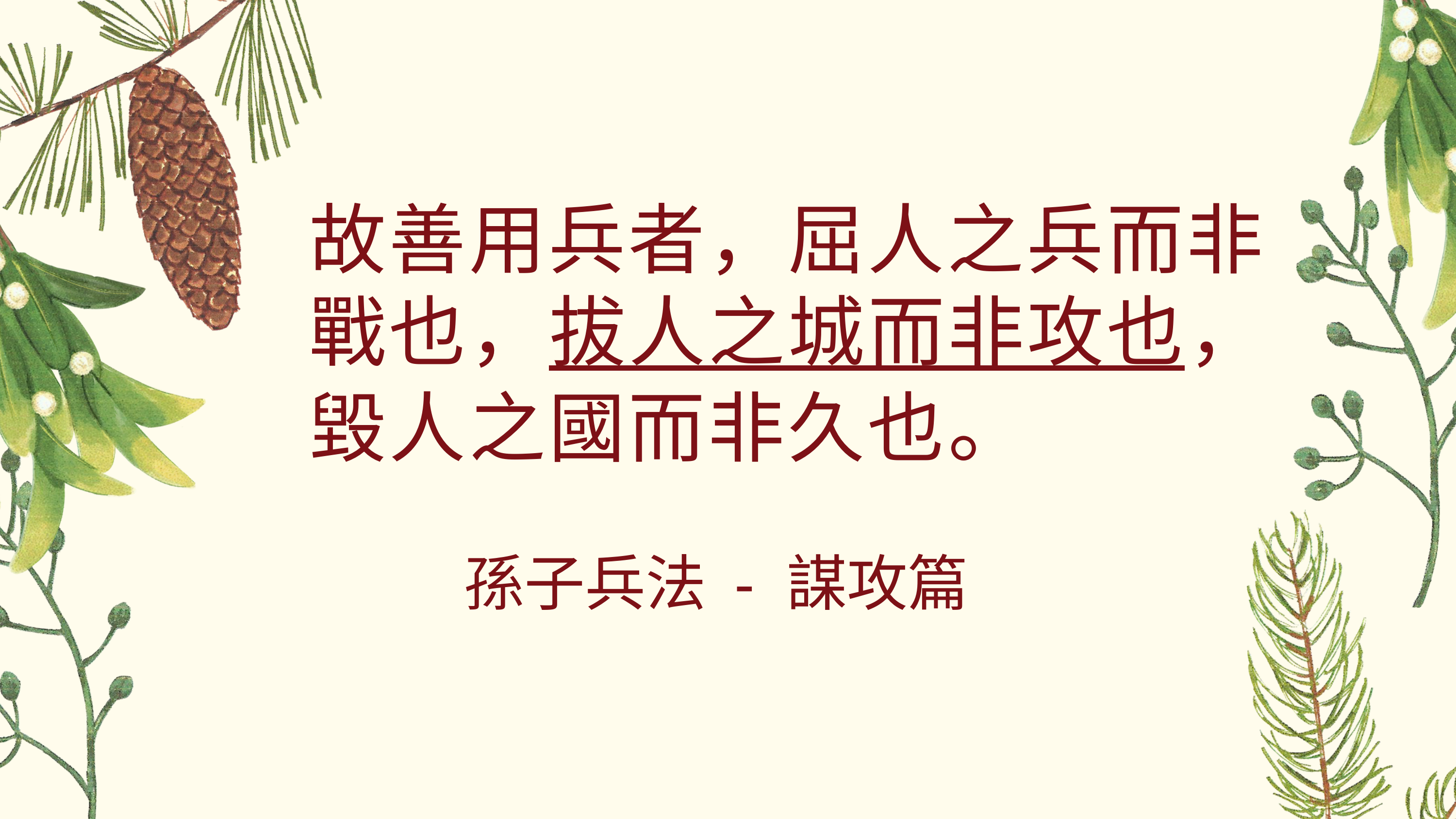

故善用兵者，屈人之兵而非戰也，拔人之城而非攻也，毀人之國而非久也。

孫子兵法 - 謀攻篇